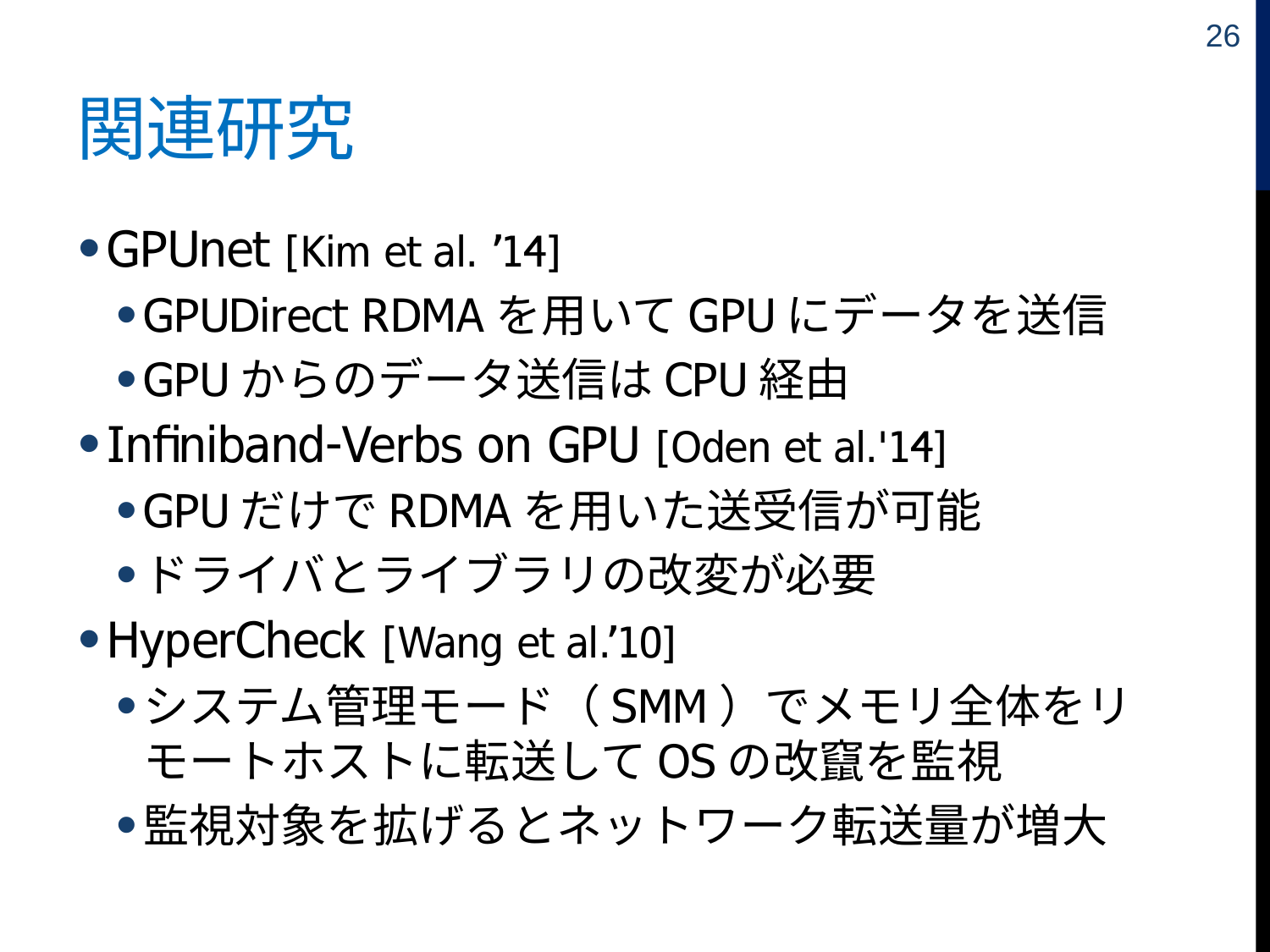

26
# 関連研究
GPUnet [Kim et al. ’14]
GPUDirect RDMAを用いてGPUにデータを送信
GPUからのデータ送信はCPU経由
Infiniband-Verbs on GPU [Oden et al.'14]
GPUだけでRDMAを用いた送受信が可能
ドライバとライブラリの改変が必要
HyperCheck [Wang et al.’10]
システム管理モード（SMM）でメモリ全体をリモートホストに転送してOSの改竄を監視
監視対象を拡げるとネットワーク転送量が増大